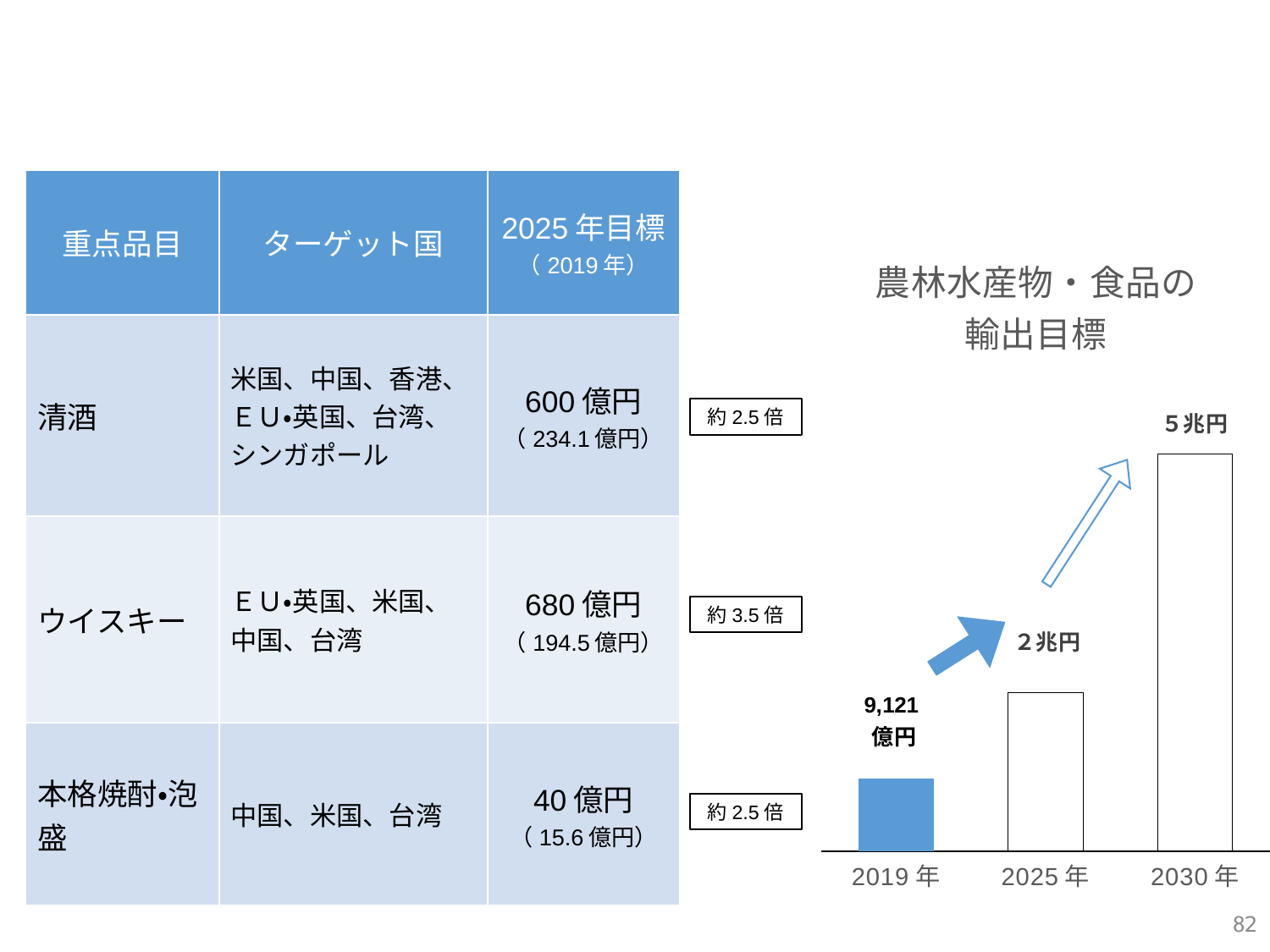

#
酒類業の振興
～輸出拡大実行戦略～
| 重点品目 | ターゲット国 | 2025年目標 （2019年） |
| --- | --- | --- |
| 清酒 | 米国、中国、香港、 ＥＵ・英国、台湾、 シンガポール | 600億円 （234.1億円） |
| ウイスキー | ＥＵ・英国、米国、 中国、台湾 | 680億円 （194.5億円） |
| 本格焼酎・泡盛 | 中国、米国、台湾 | 40億円 （15.6億円） |

### Chart: 農林水産物・食品の 輸出目標

| Category | 列1 |
|---|---|
| 2019年 | 9121.0 |
| 2025年 | 20000.0 |
| 2030年 | 50000.0 |
約2.5倍
約3.5倍
約2.5倍
82